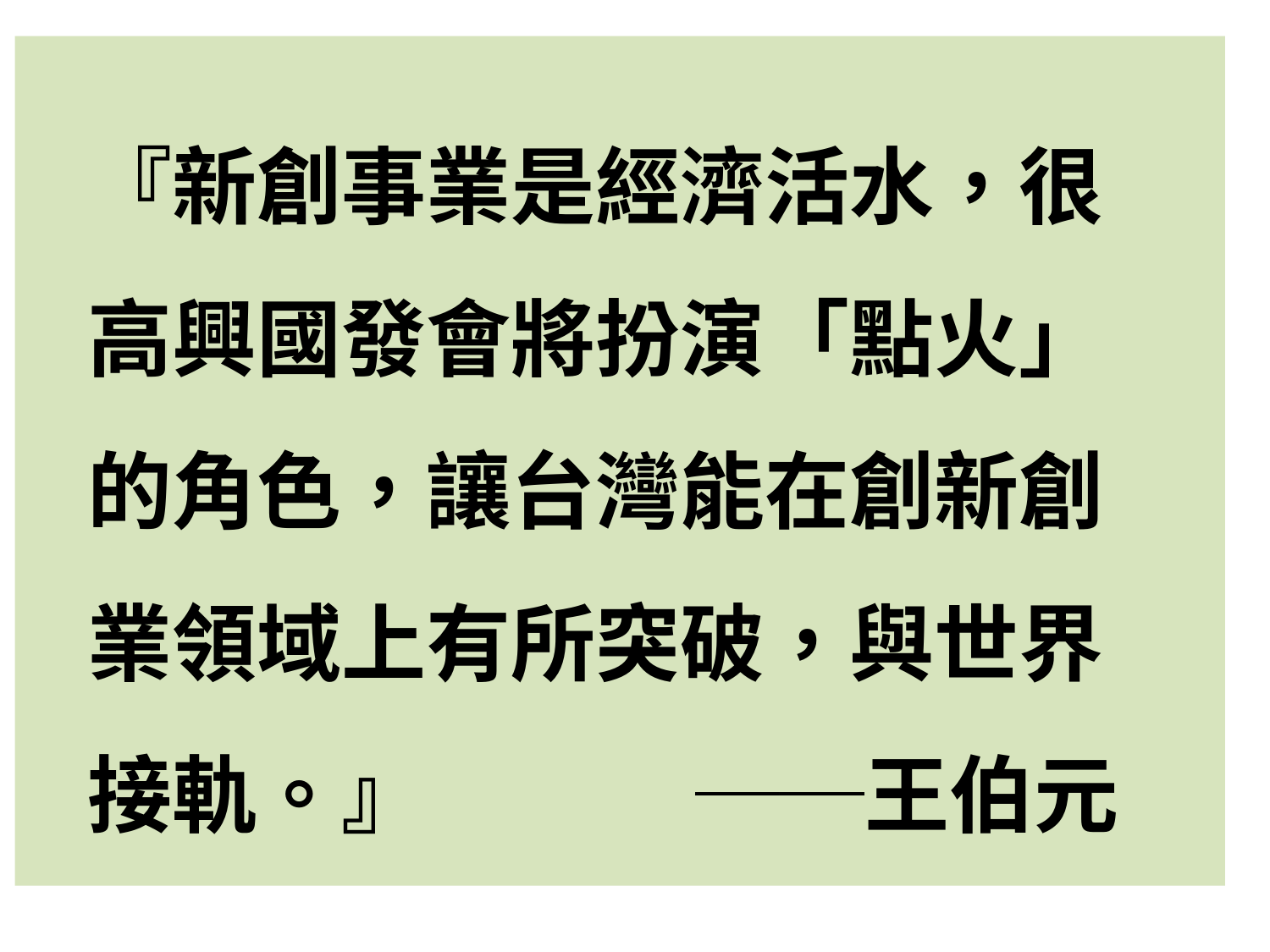

#
『新創事業是經濟活水，很高興國發會將扮演「點火」的角色，讓台灣能在創新創業領域上有所突破，與世界接軌。』              ──王伯元